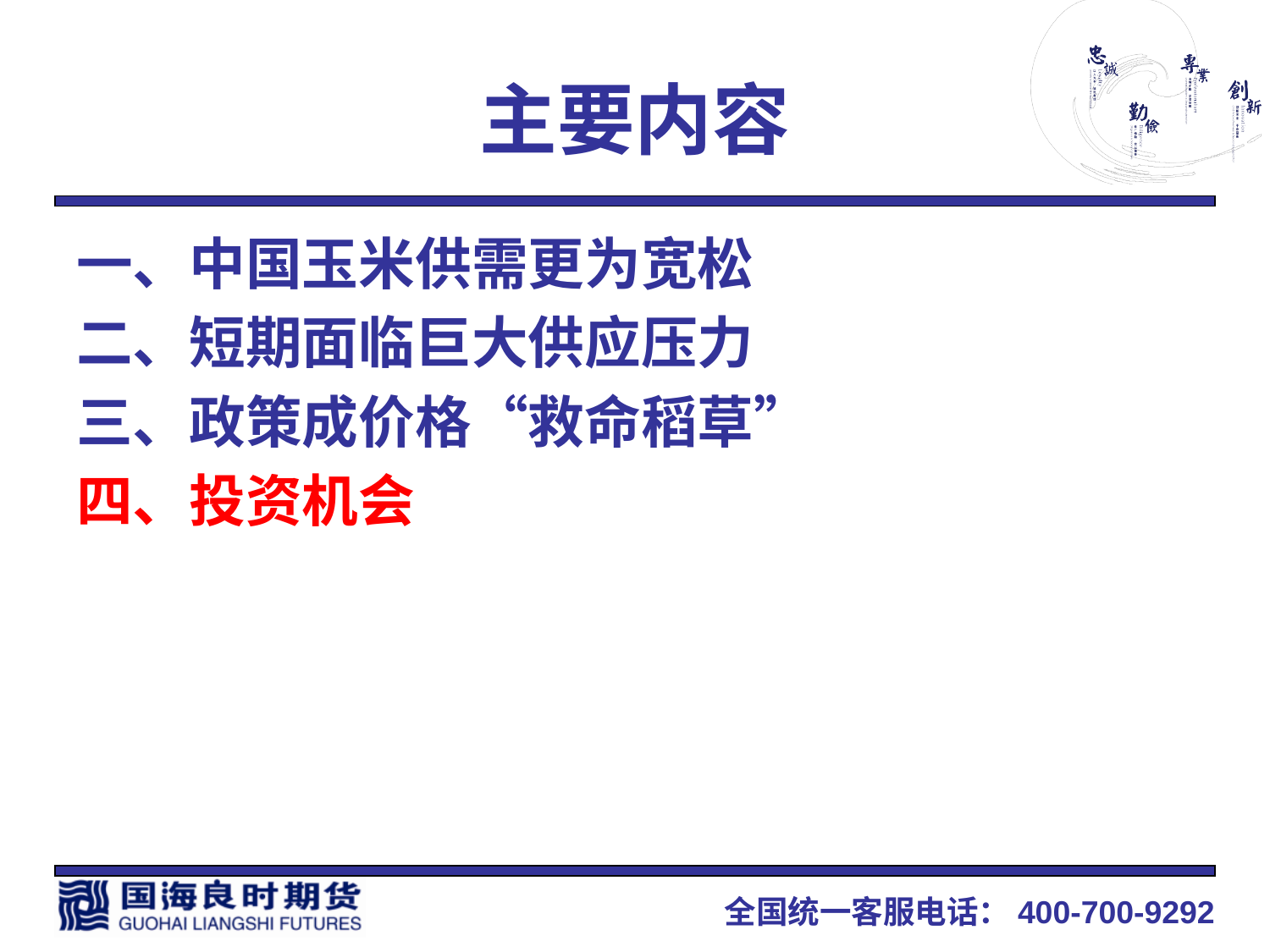

# 主要内容
一、中国玉米供需更为宽松
二、短期面临巨大供应压力
三、政策成价格“救命稻草”
四、投资机会